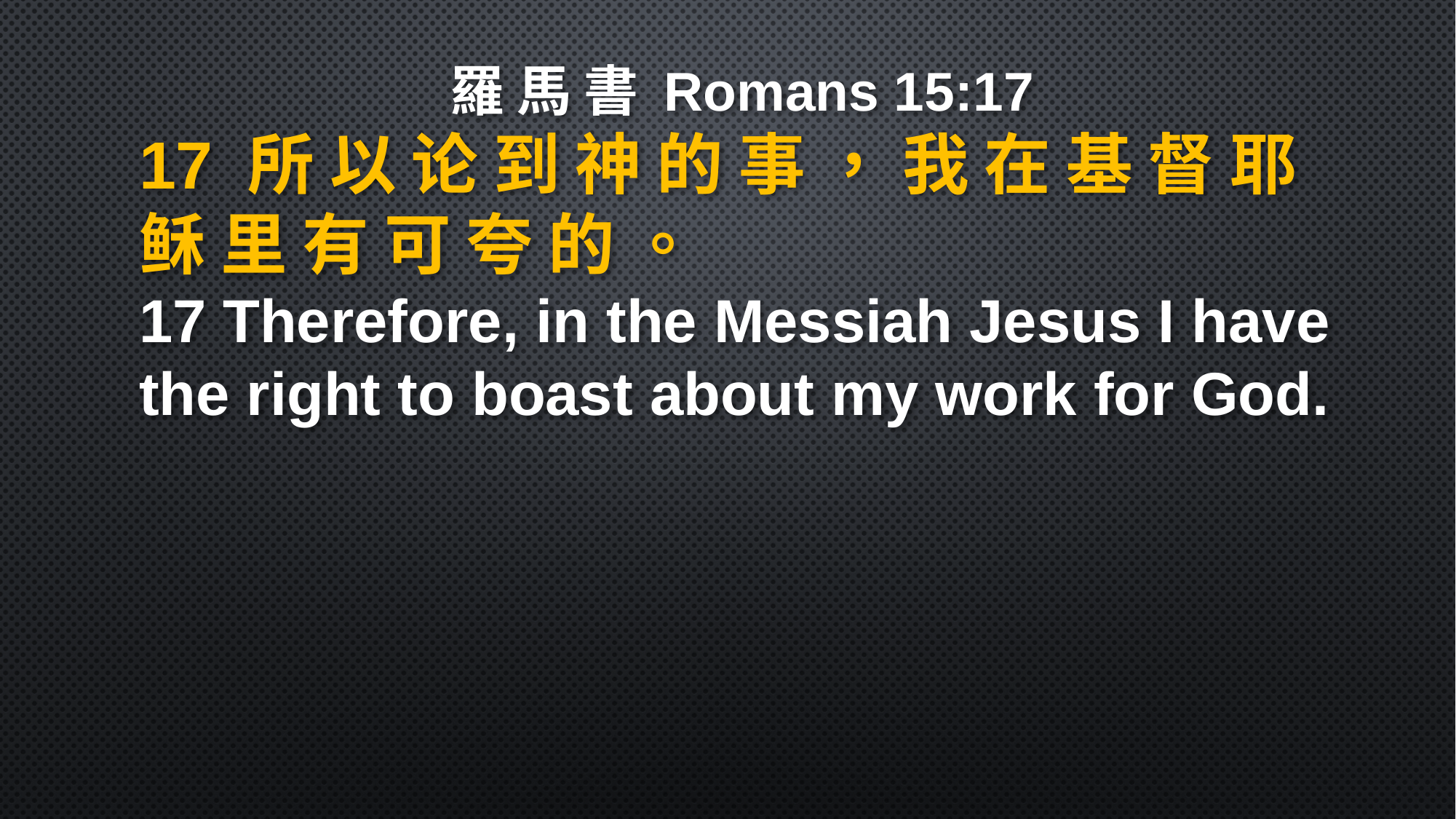

羅 馬 書 Romans 15:17
17 所 以 论 到 神 的 事 ， 我 在 基 督 耶 稣 里 有 可 夸 的 。
17 Therefore, in the Messiah Jesus I have the right to boast about my work for God.